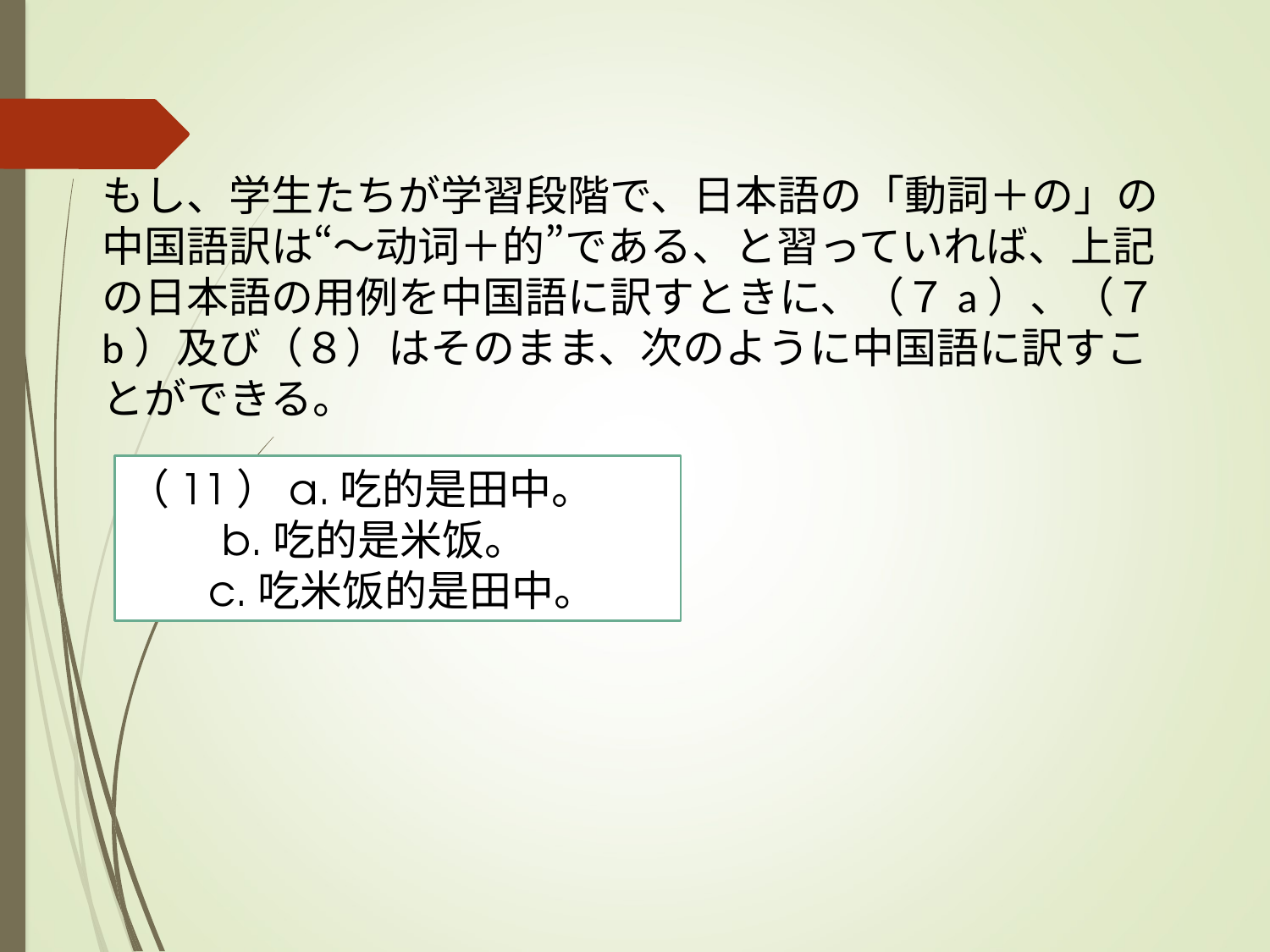

もし、学生たちが学習段階で、日本語の「動詞＋の」の中国語訳は“～动词＋的”である、と習っていれば、上記の日本語の用例を中国語に訳すときに、（７a）、（７b）及び（８）はそのまま、次のように中国語に訳すことができる。

（11）a.吃的是田中。
　　b.吃的是米饭。
       c.吃米饭的是田中。